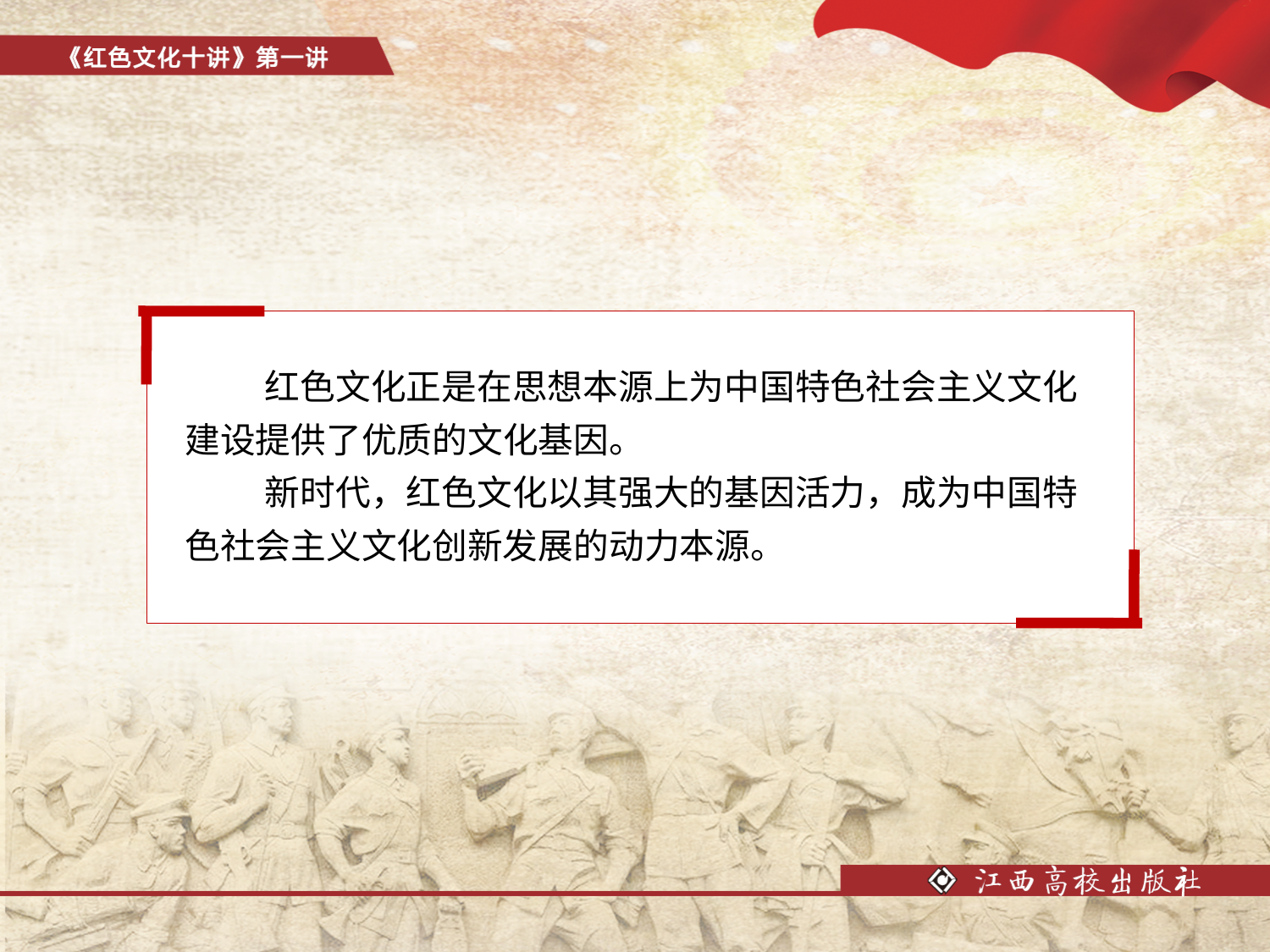

红色文化正是在思想本源上为中国特色社会主义文化建设提供了优质的文化基因。
新时代，红色文化以其强大的基因活力，成为中国特色社会主义文化创新发展的动力本源。